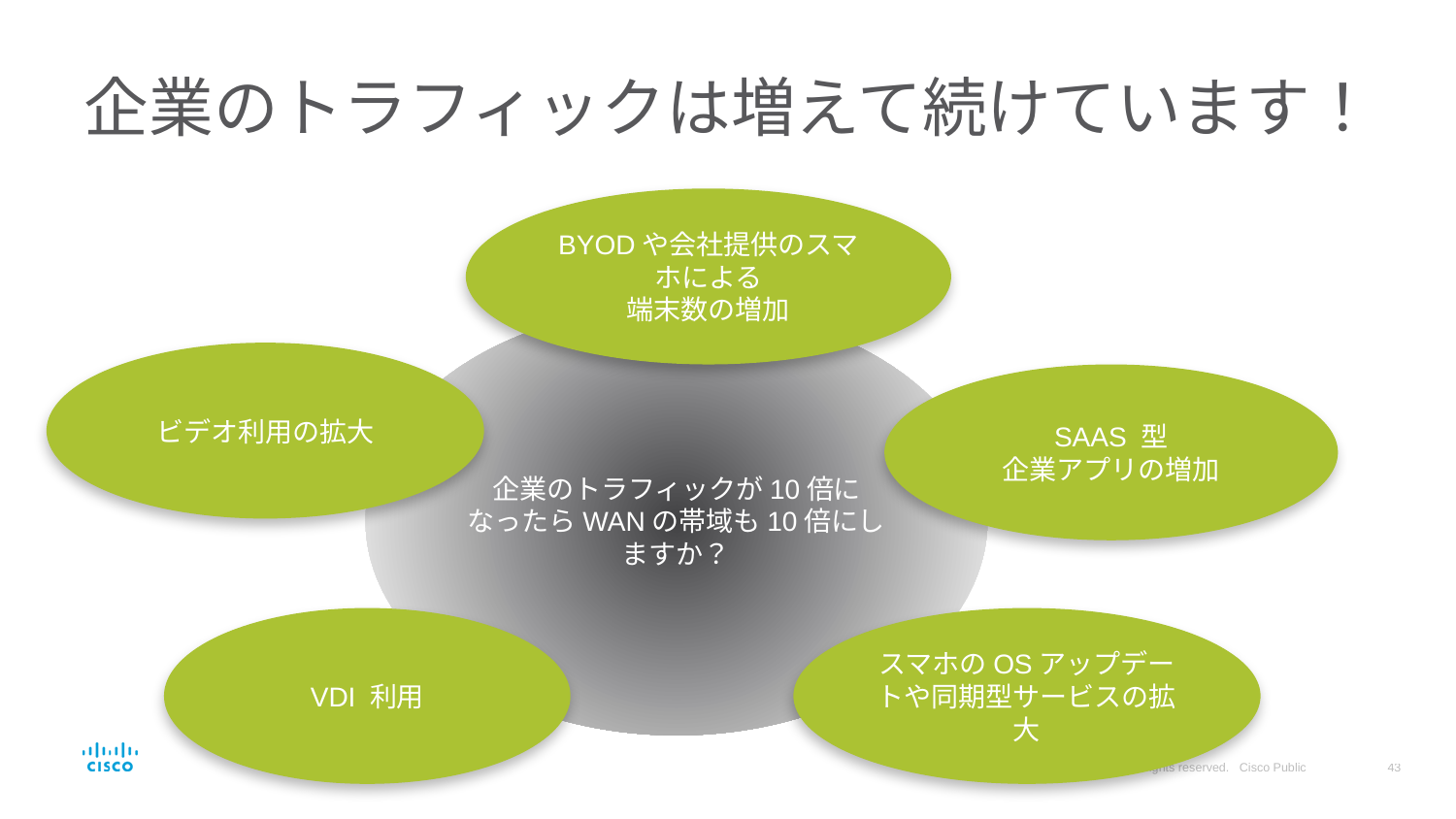

# 企業のトラフィックは増えて続けています！
BYODや会社提供のスマホによる
端末数の増加
企業のトラフィックが10倍になったらWANの帯域も10倍にしますか？
ビデオ利用の拡大
SAAS 型
企業アプリの増加
VDI 利用
スマホのOSアップデートや同期型サービスの拡大